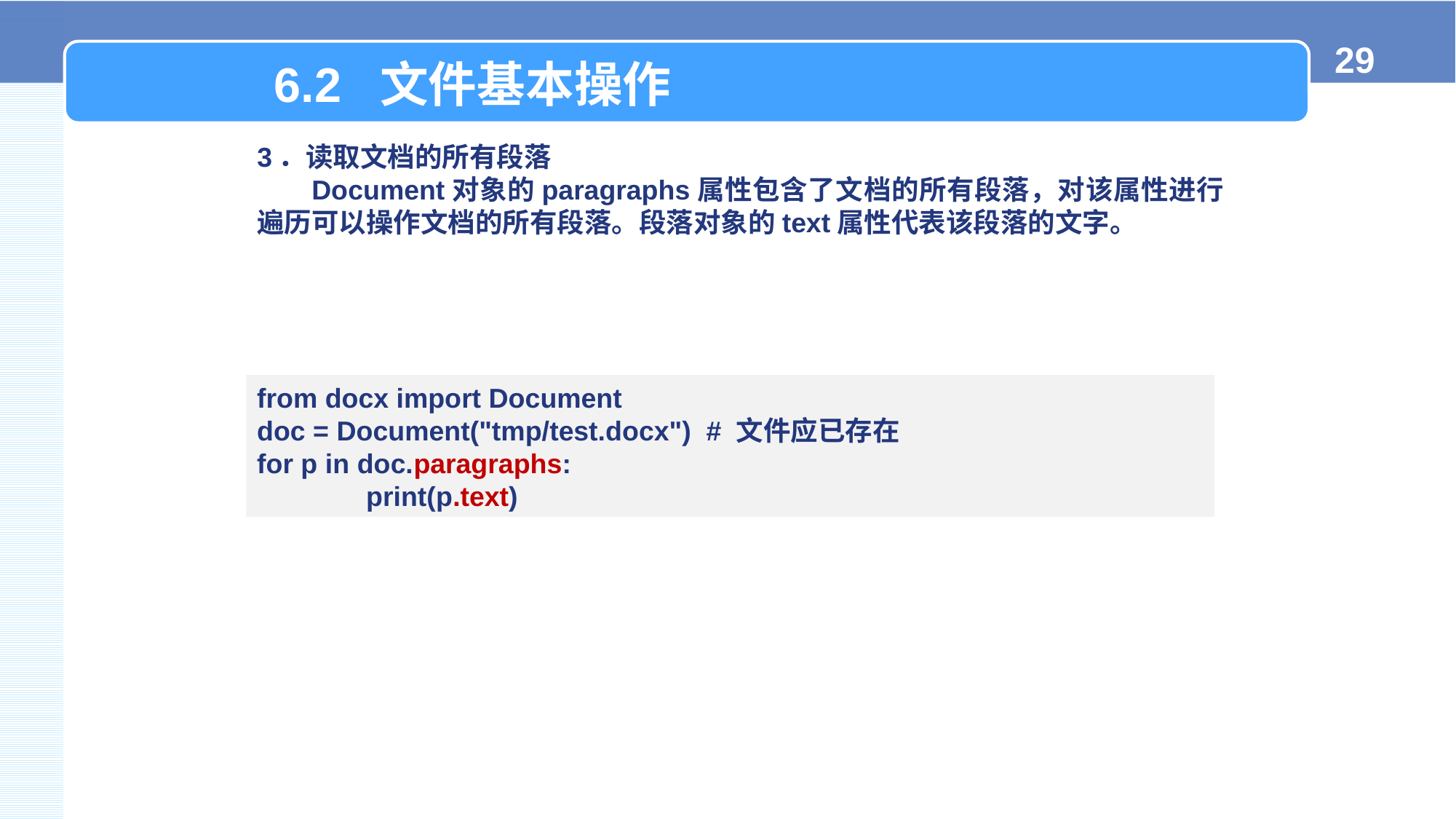

6.2  文件基本操作
3．读取文档的所有段落
Document对象的paragraphs属性包含了文档的所有段落，对该属性进行遍历可以操作文档的所有段落。段落对象的text属性代表该段落的文字。
from docx import Document
doc = Document("tmp/test.docx")  # 文件应已存在
for p in doc.paragraphs:
	print(p.text)